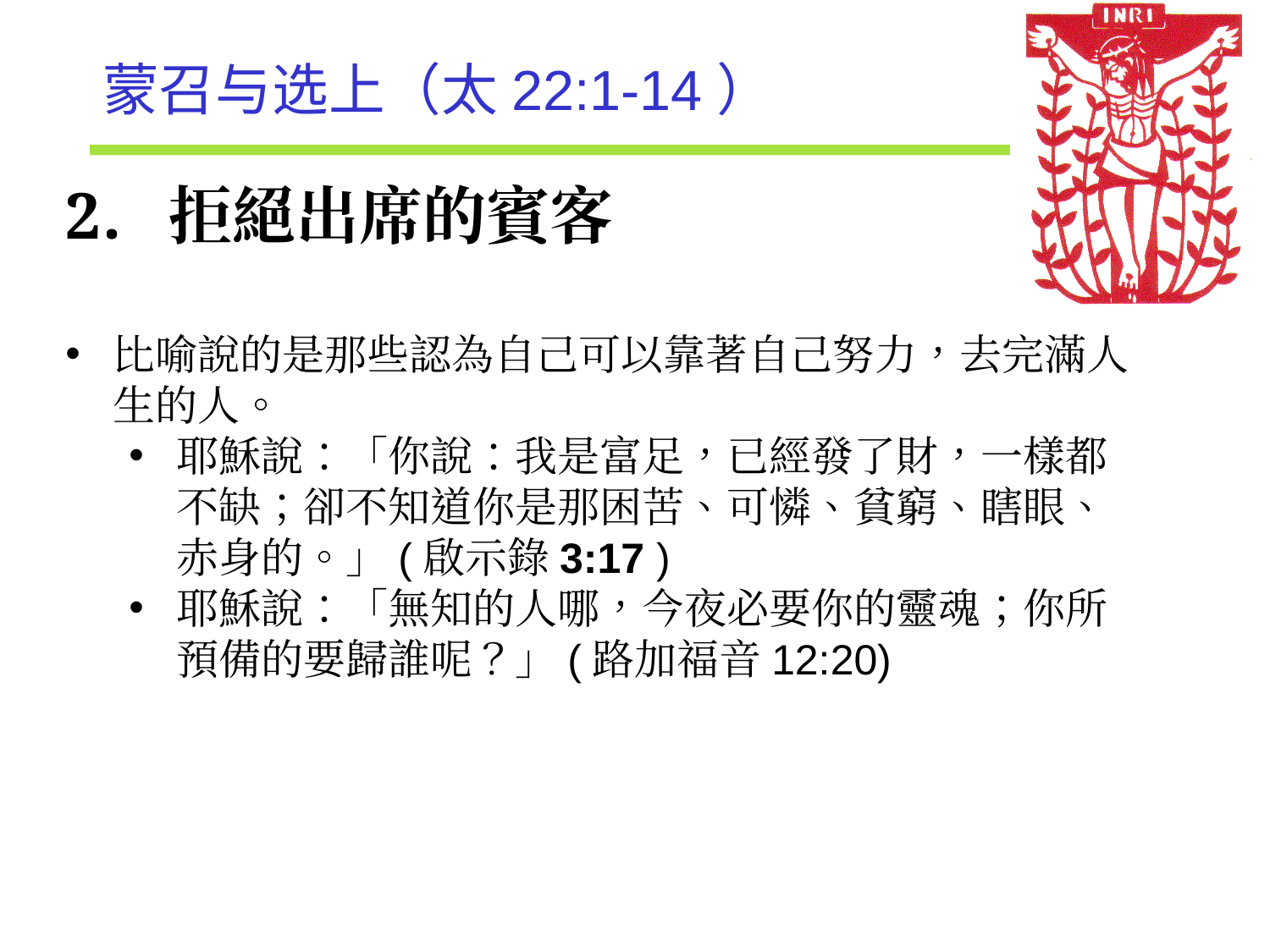

# 蒙召与选上（太22:1-14）

拒絕出席的賓客

比喻說的是那些認為自己可以靠著自己努力，去完滿人生的人。
耶穌說：「你說：我是富足，已經發了財，一樣都不缺；卻不知道你是那困苦、可憐、貧窮、瞎眼、赤身的。」(啟示錄3:17 )
耶穌說：「無知的人哪，今夜必要你的靈魂；你所預備的要歸誰呢？」(路加福音12:20)